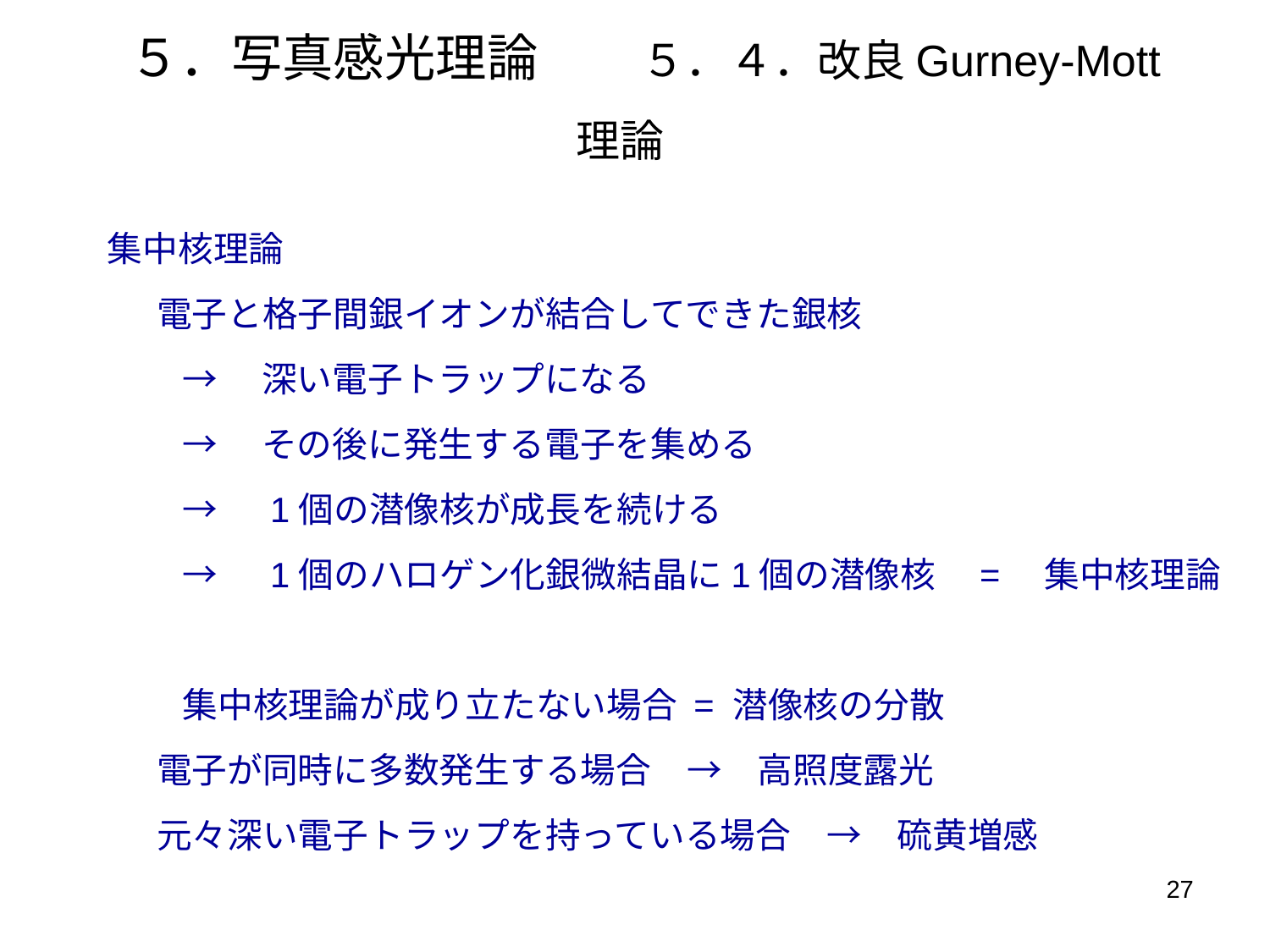

# ５．写真感光理論　　５．４．改良Gurney-Mott理論
集中核理論
電子と格子間銀イオンが結合してできた銀核
→　深い電子トラップになる
→　その後に発生する電子を集める
→　1個の潜像核が成長を続ける
→　1個のハロゲン化銀微結晶に1個の潜像核　=　集中核理論

集中核理論が成り立たない場合 = 潜像核の分散
電子が同時に多数発生する場合　→　高照度露光
元々深い電子トラップを持っている場合　→　硫黄増感
27